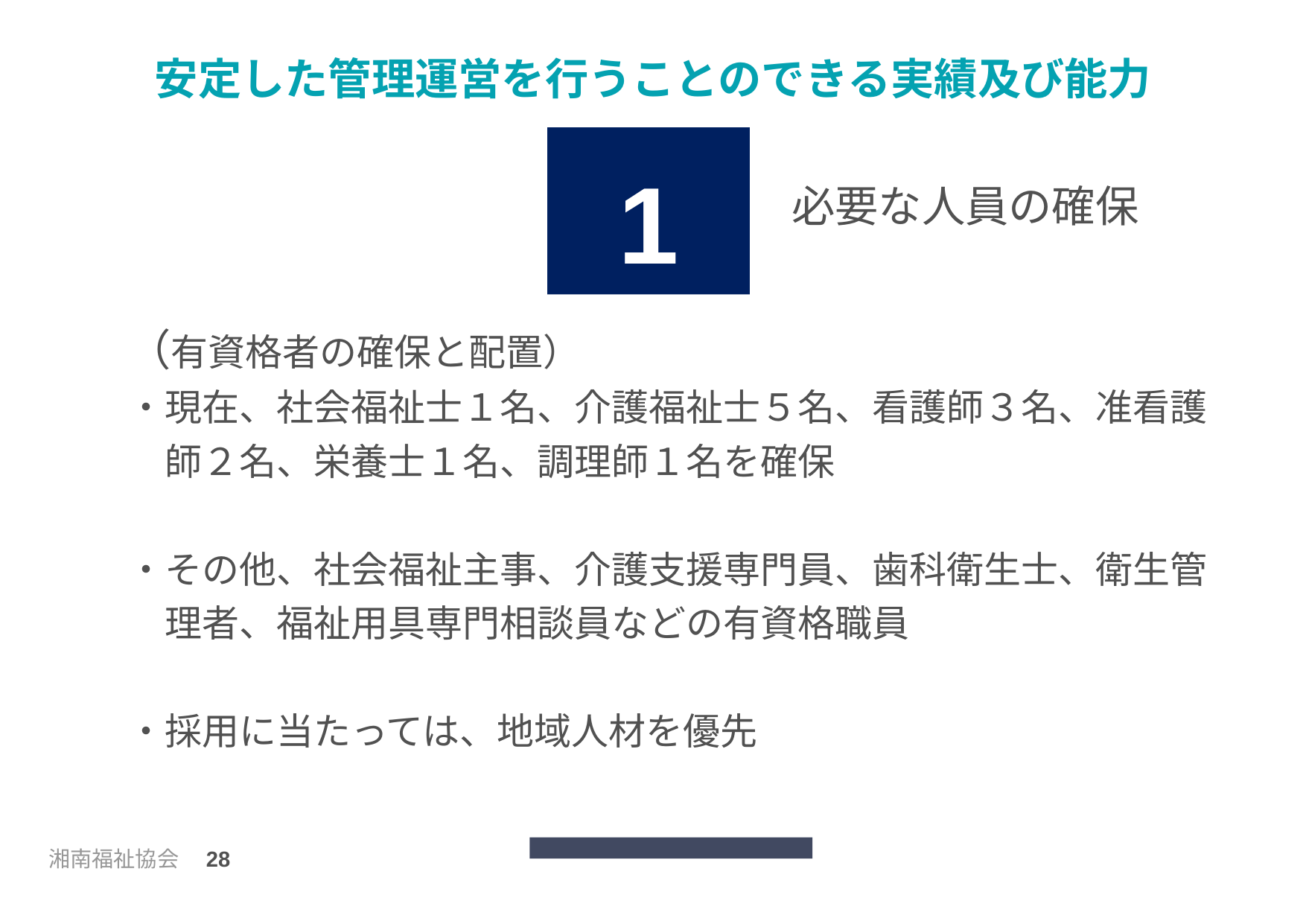

# 安定した管理運営を行うことのできる実績及び能力
1
必要な人員の確保
（有資格者の確保と配置）
・現在、社会福祉士１名、介護福祉士５名、看護師３名、准看護
　師２名、栄養士１名、調理師１名を確保

・その他、社会福祉主事、介護支援専門員、歯科衛生士、衛生管
　理者、福祉用具専門相談員などの有資格職員

・採用に当たっては、地域人材を優先
湘南福祉協会　28